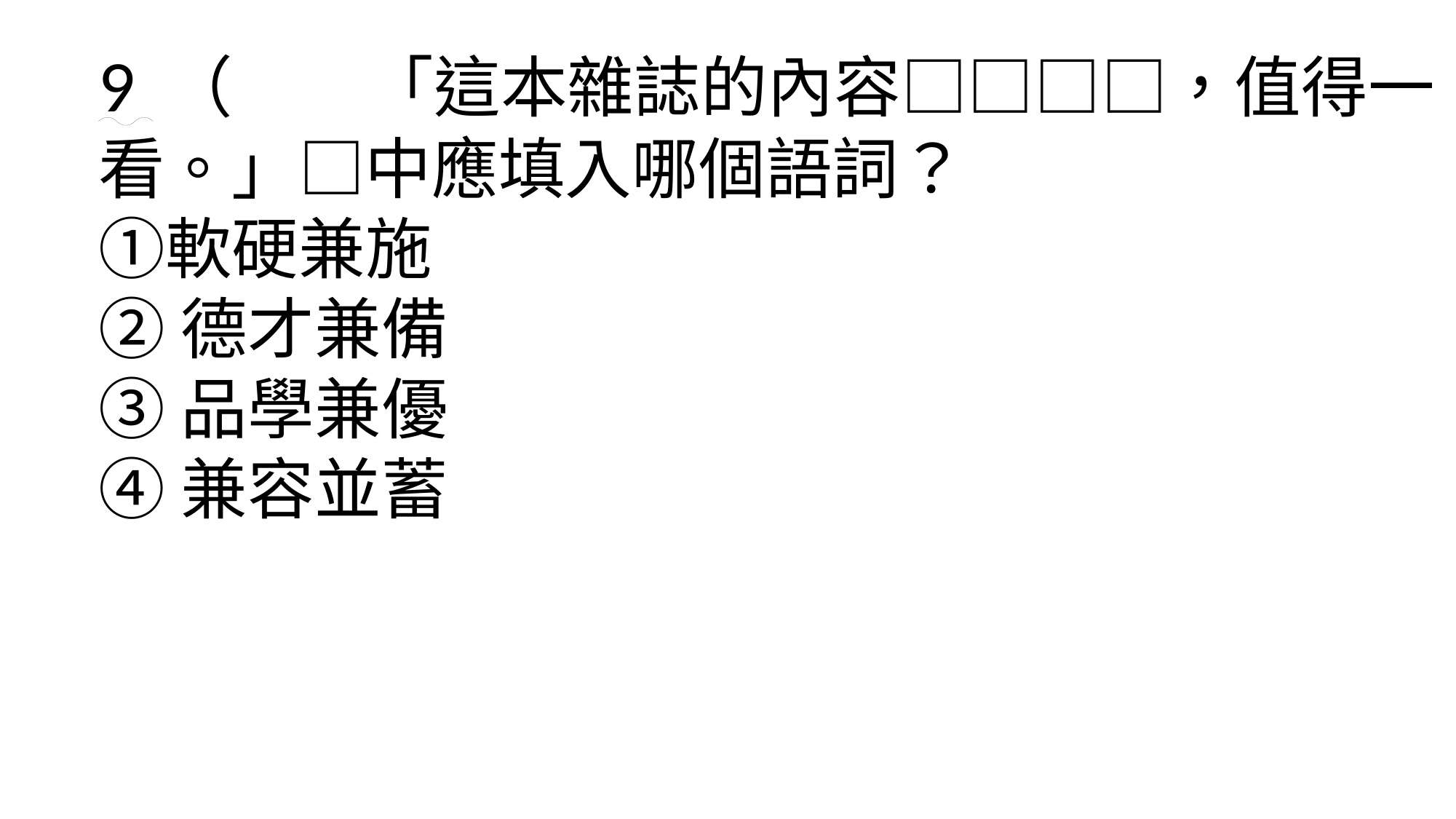

9 （         「這本雜誌的內容□□□□，值得一看。」□中應填入哪個語詞？　
①軟硬兼施
②德才兼備
③品學兼優
④兼容並蓄